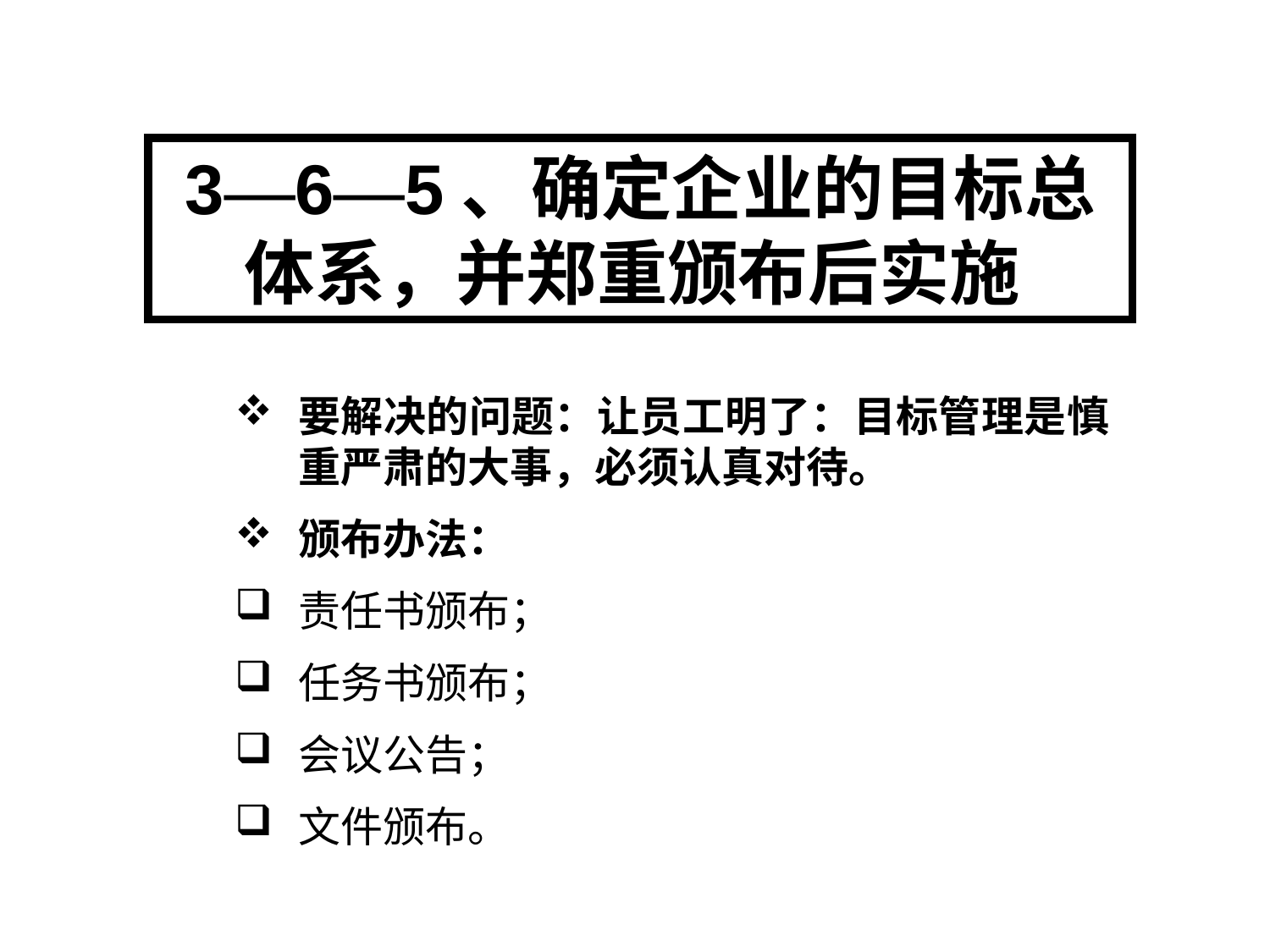

3—6—5、确定企业的目标总体系，并郑重颁布后实施
要解决的问题：让员工明了：目标管理是慎重严肃的大事，必须认真对待。
颁布办法：
责任书颁布；
任务书颁布；
会议公告；
文件颁布。